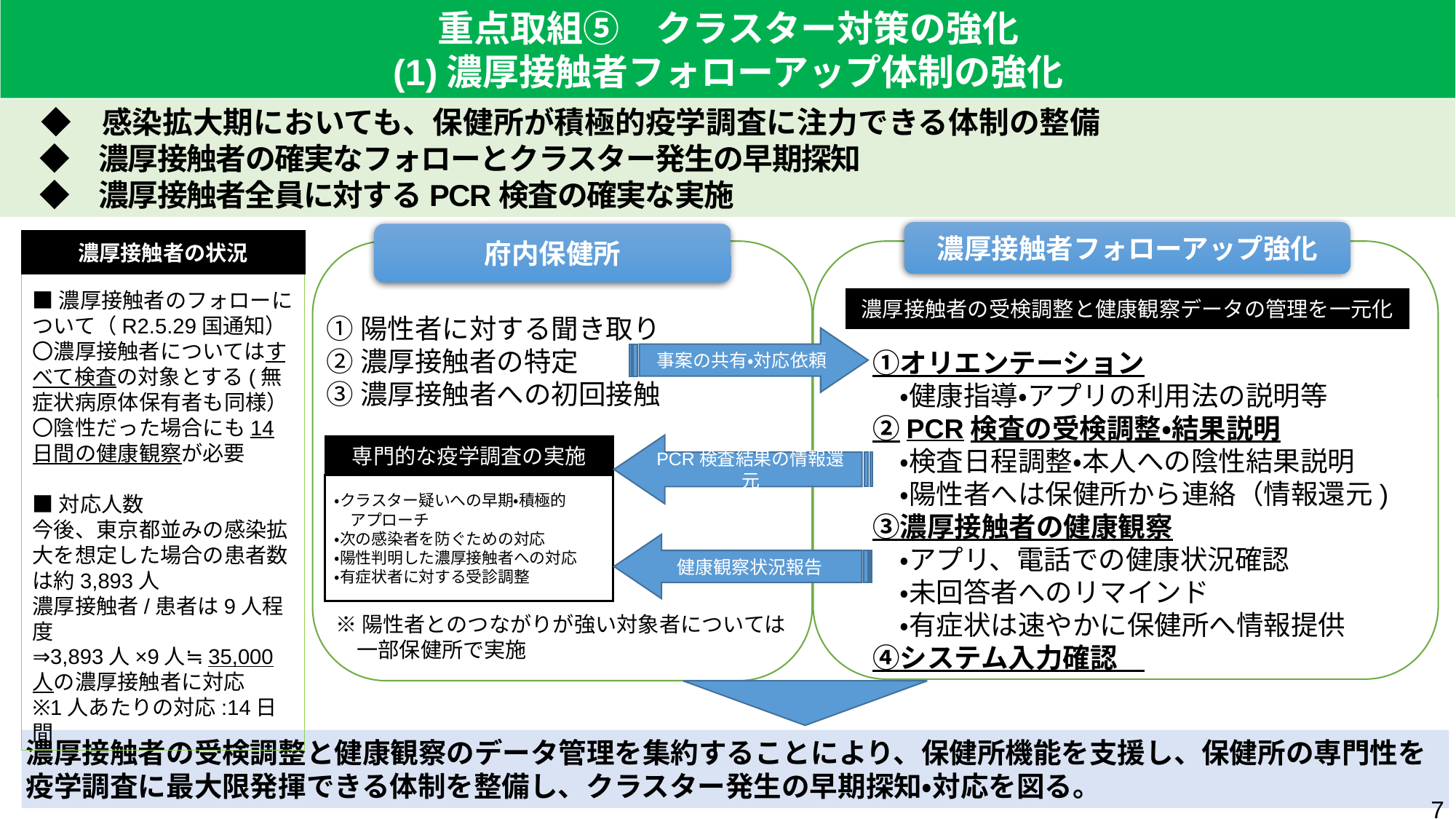

重点取組⑤　クラスター対策の強化
(1)濃厚接触者フォローアップ体制の強化
　◆　感染拡大期においても、保健所が積極的疫学調査に注力できる体制の整備
　◆　濃厚接触者の確実なフォローとクラスター発生の早期探知
　◆　濃厚接触者全員に対するPCR検査の確実な実施
濃厚接触者フォローアップ強化
府内保健所

■濃厚接触者のフォローについて（R2.5.29国通知）
〇濃厚接触者についてはすべて検査の対象とする(無症状病原体保有者も同様）
〇陰性だった場合にも14日間の健康観察が必要

■対応人数
今後、東京都並みの感染拡大を想定した場合の患者数は約3,893人
濃厚接触者/患者は9人程度
⇒3,893人×9人≒35,000人の濃厚接触者に対応
※1人あたりの対応:14日間
濃厚接触者の状況

　①オリエンテーション
　　・健康指導・アプリの利用法の説明等
　②PCR検査の受検調整・結果説明
　　・検査日程調整・本人への陰性結果説明
　　・陽性者へは保健所から連絡（情報還元)
　③濃厚接触者の健康観察
　　・アプリ、電話での健康状況確認
　　・未回答者へのリマインド
　　・有症状は速やかに保健所へ情報提供
　④システム入力確認
濃厚接触者の受検調整と健康観察データの管理を一元化
①陽性者に対する聞き取り
②濃厚接触者の特定
③濃厚接触者への初回接触
事案の共有・対応依頼
PCR検査結果の情報還元
専門的な疫学調査の実施

・クラスター疑いへの早期・積極的
　アプローチ
・次の感染者を防ぐための対応
・陽性判明した濃厚接触者への対応
・有症状者に対する受診調整
健康観察状況報告
※陽性者とのつながりが強い対象者については
　一部保健所で実施

濃厚接触者の受検調整と健康観察のデータ管理を集約することにより、保健所機能を支援し、保健所の専門性を疫学調査に最大限発揮できる体制を整備し、クラスター発生の早期探知・対応を図る。
7
7